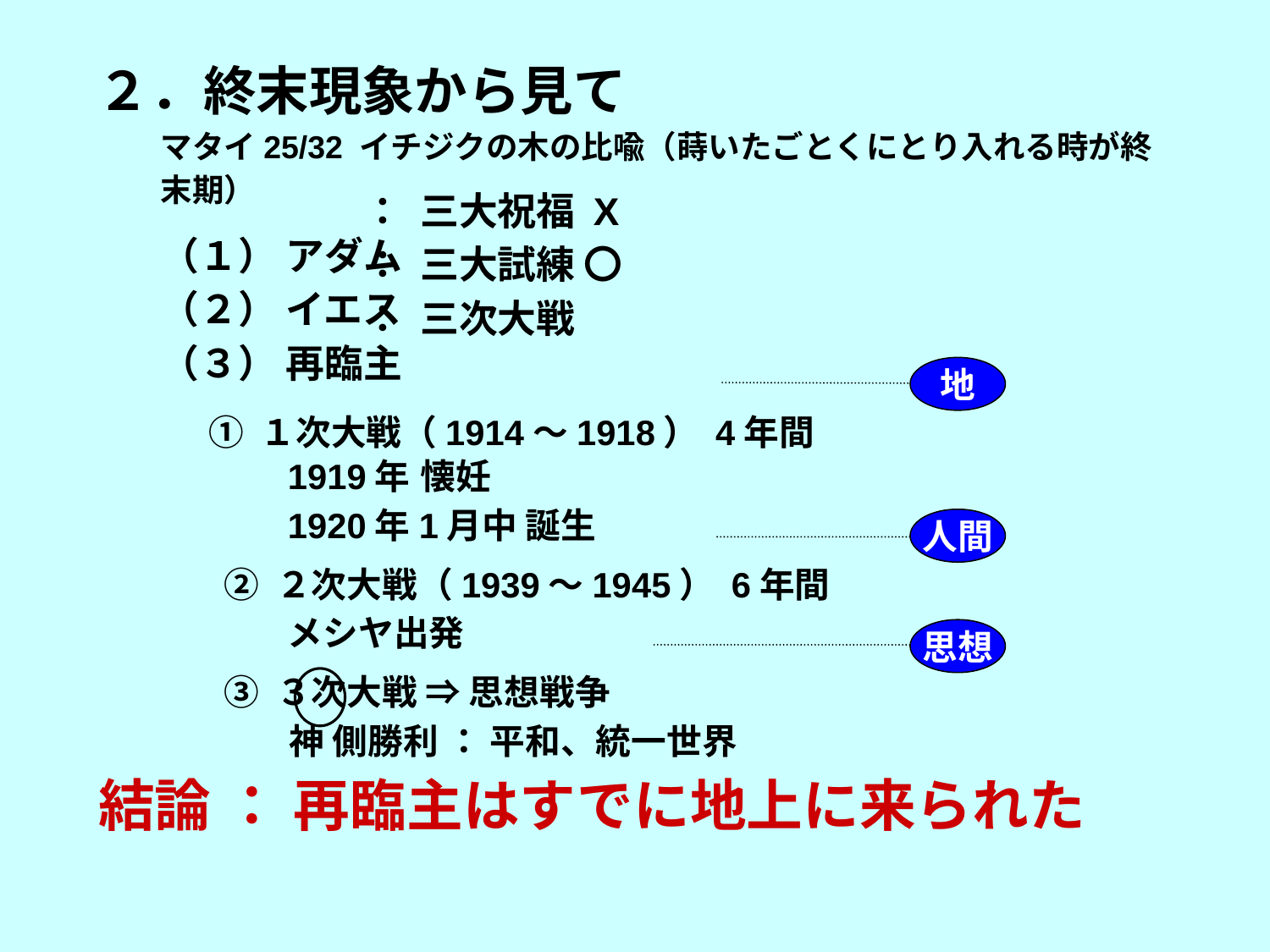

２．終末現象から見て
マタイ25/32 イチジクの木の比喩（蒔いたごとくにとり入れる時が終末期）
（１） アダム
（２） イエス
（３） 再臨主
     ① １次大戦（1914～1918） 4年間
1919年 懐妊
1920年1月中 誕生
② ２次大戦（1939～1945） 6年間
メシヤ出発
③ ３次大戦 ⇒ 思想戦争
       神 側勝利 ： 平和、統一世界
：  三大祝福 Χ
：  三大試練 〇
：  三次大戦
地

人間

思想

結論 ： 再臨主はすでに地上に来られた